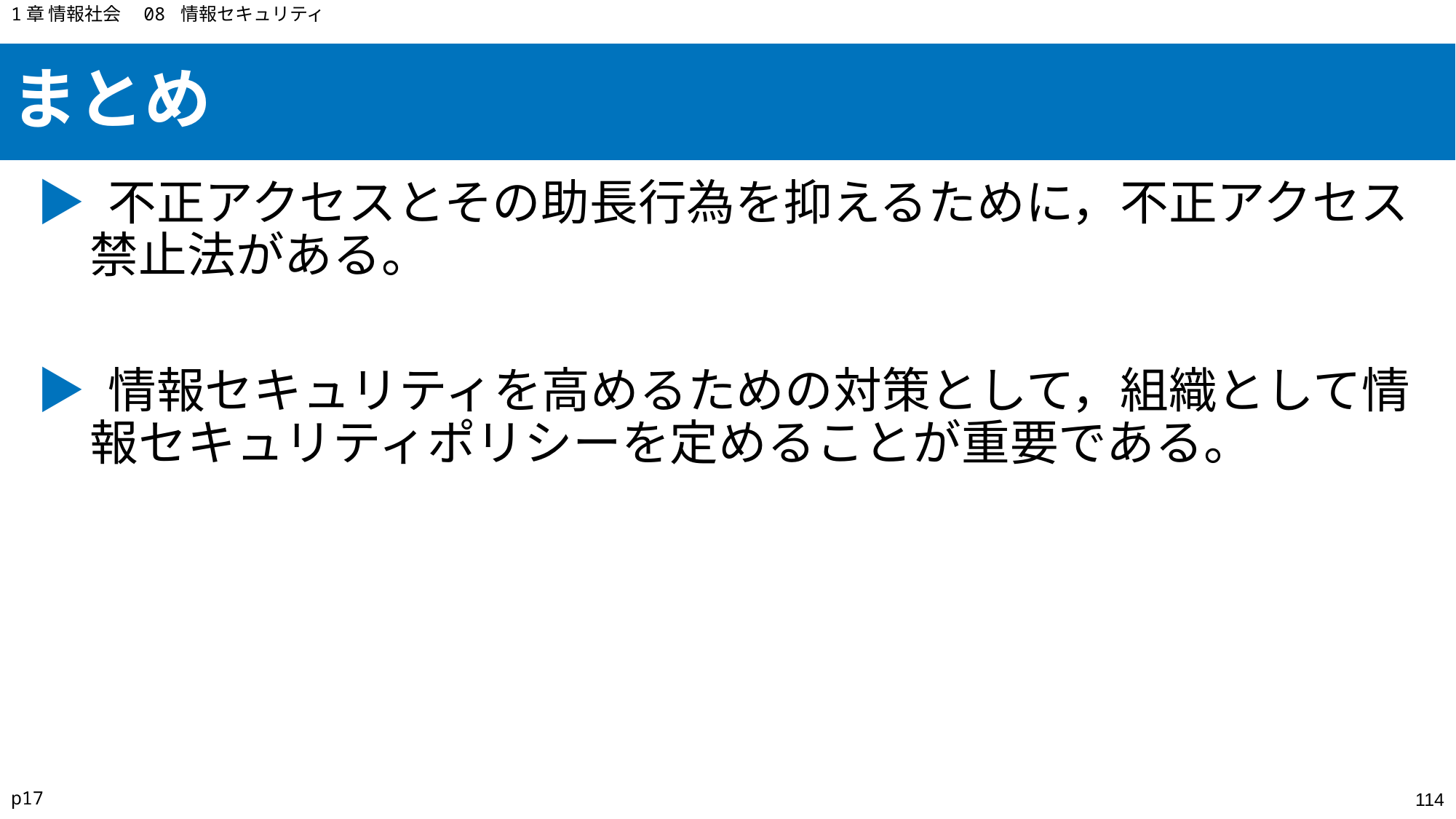

1章 情報社会　08 情報セキュリティ

まとめ
▶ 不正アクセスとその助長行為を抑えるために，不正アクセス禁止法がある。

▶ 情報セキュリティを高めるための対策として，組織として情報セキュリティポリシーを定めることが重要である。
p17
114